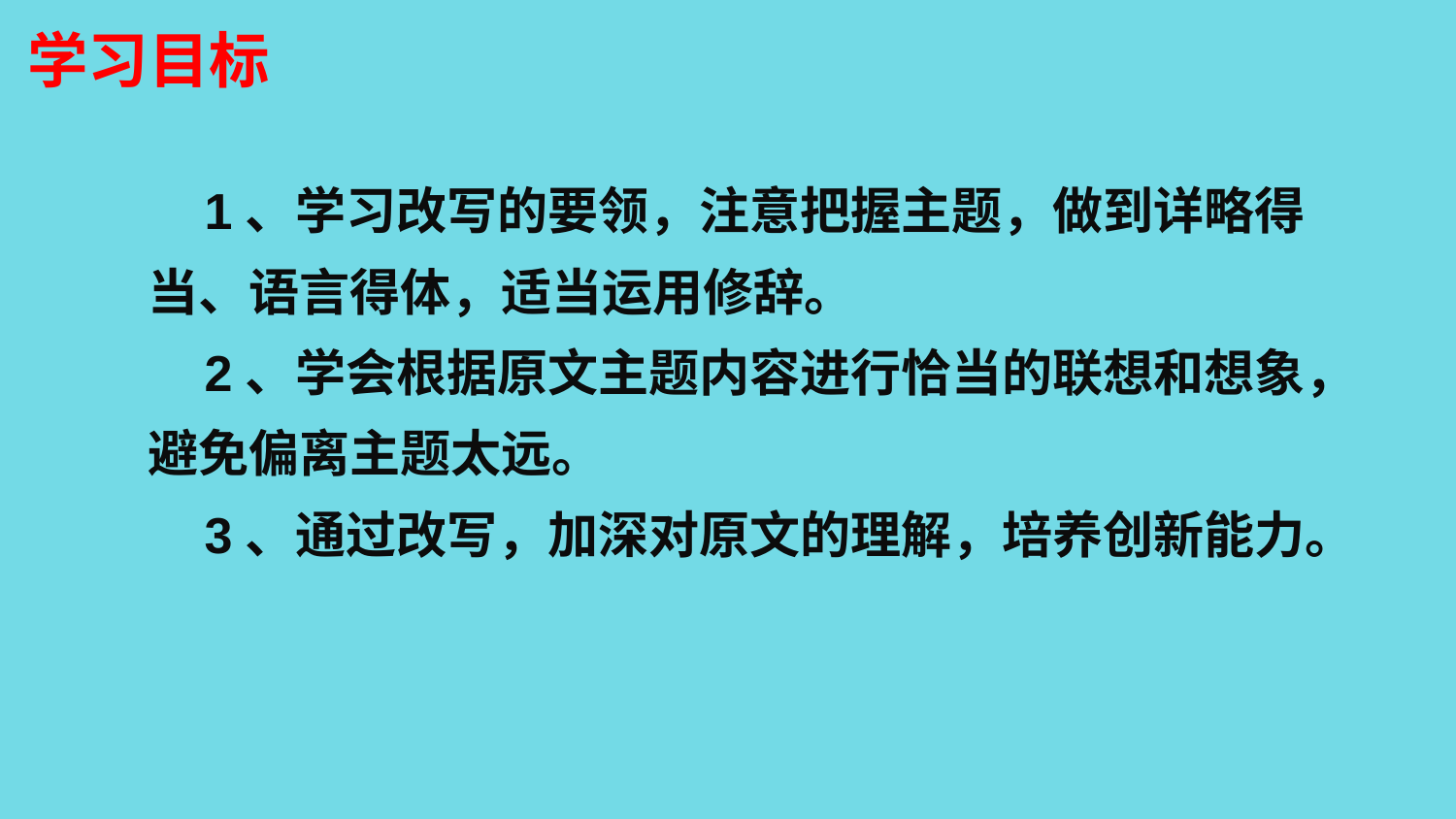

学习目标
    1、学习改写的要领，注意把握主题，做到详略得当、语言得体，适当运用修辞。
    2、学会根据原文主题内容进行恰当的联想和想象，避免偏离主题太远。
    3、通过改写，加深对原文的理解，培养创新能力。